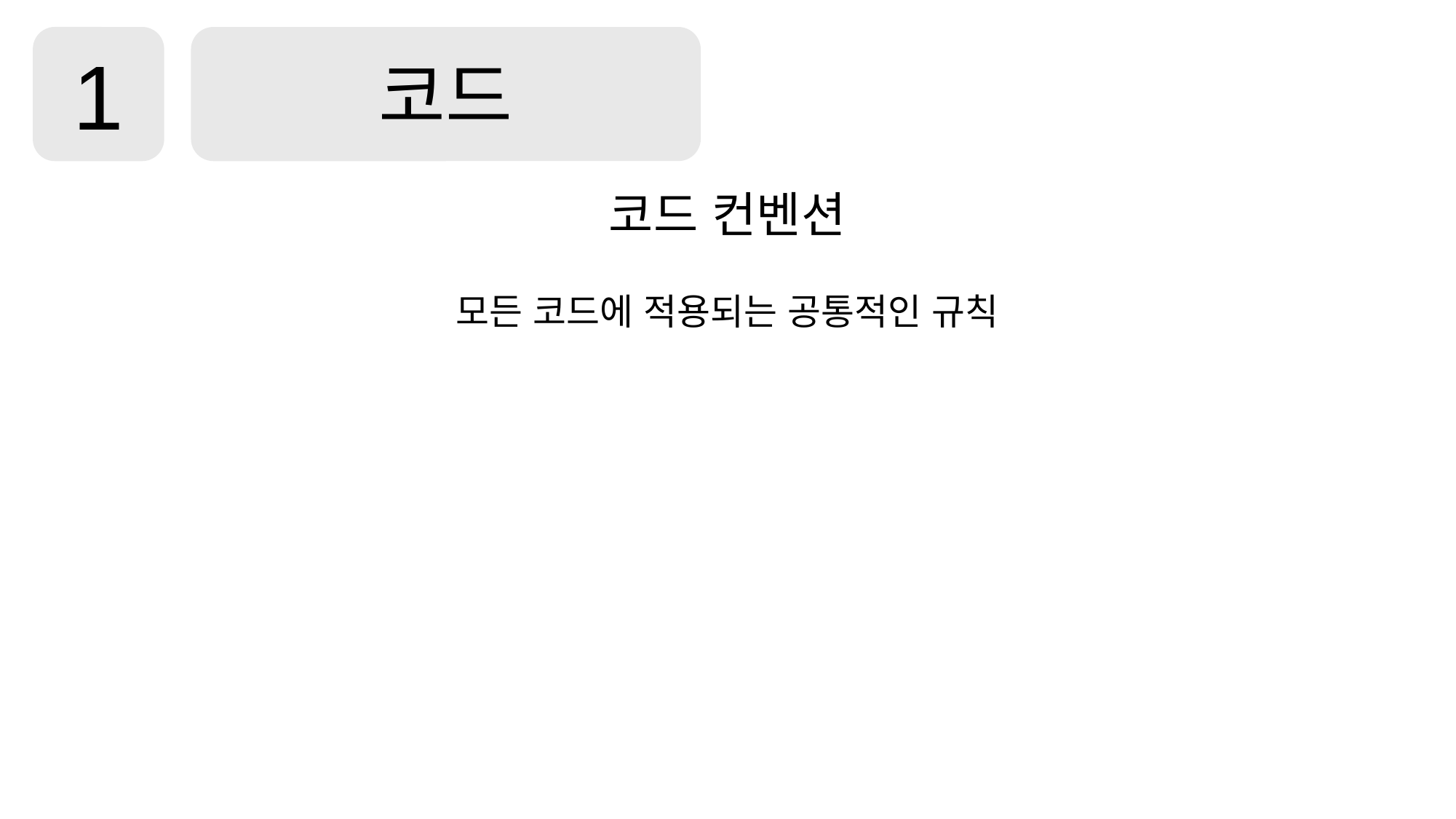

1
코드
코드 컨벤션
모든 코드에 적용되는 공통적인 규칙